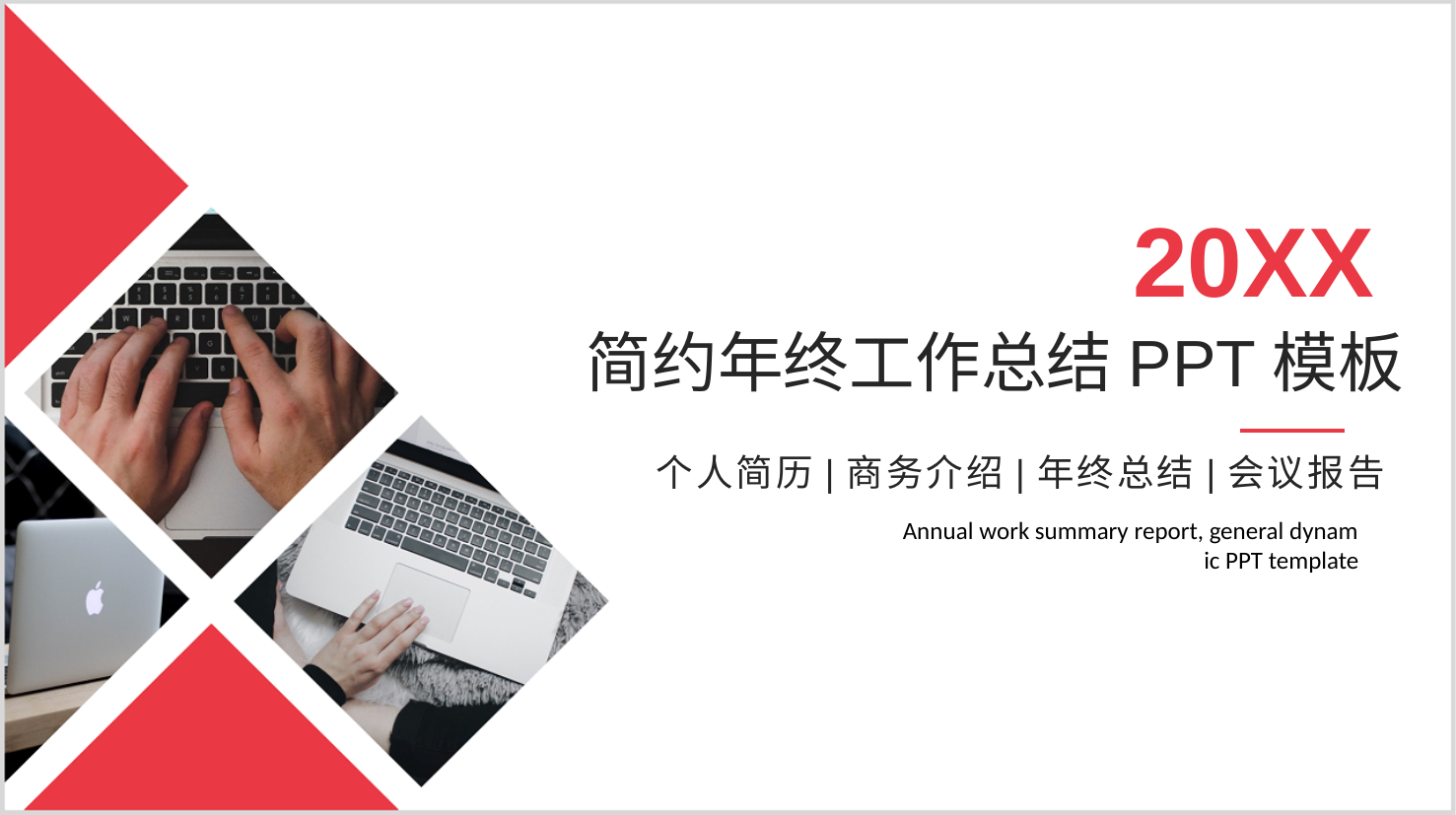

20XX
简约年终工作总结PPT模板
个人简历|商务介绍|年终总结|会议报告
Annual work summary report, general dynam
ic PPT template